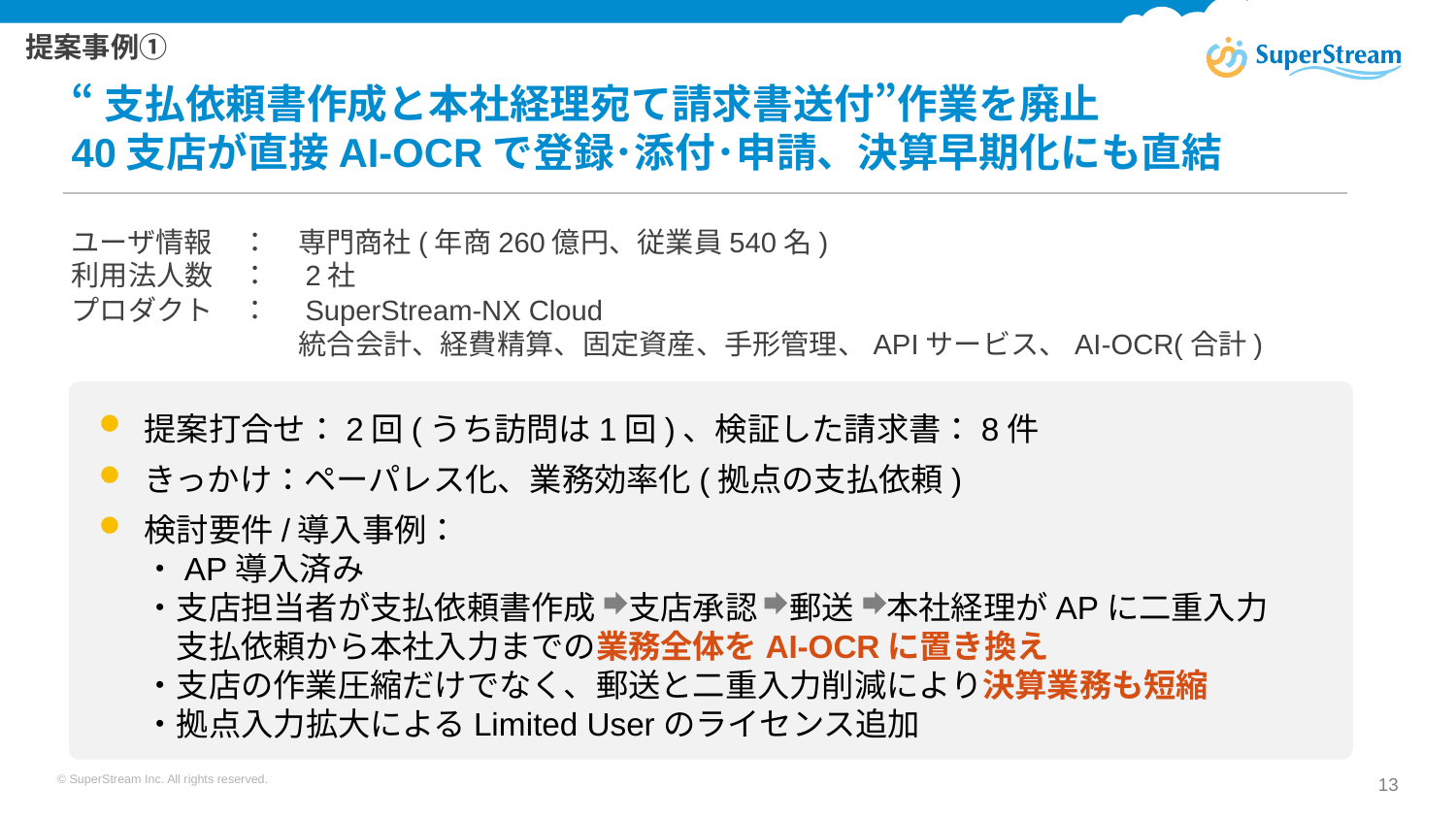

提案事例①
“支払依頼書作成と本社経理宛て請求書送付”作業を廃止
40支店が直接AI-OCRで登録･添付･申請、決算早期化にも直結
ユーザ情報　：　専門商社(年商260億円、従業員540名)
利用法人数　：　2社
プロダクト　：　SuperStream-NX Cloud
　　　　　　　　統合会計、経費精算、固定資産、手形管理、APIサービス、AI-OCR(合計)

提案打合せ：2回(うち訪問は1回)、検証した請求書：8件
きっかけ：ペーパレス化、業務効率化(拠点の支払依頼)
検討要件/導入事例：
・AP導入済み
・支店担当者が支払依頼書作成　支店承認　郵送　本社経理がAPに二重入力
　支払依頼から本社入力までの業務全体をAI-OCRに置き換え
・支店の作業圧縮だけでなく、郵送と二重入力削減により決算業務も短縮
・拠点入力拡大によるLimited Userのライセンス追加

© SuperStream Inc. All rights reserved.
13